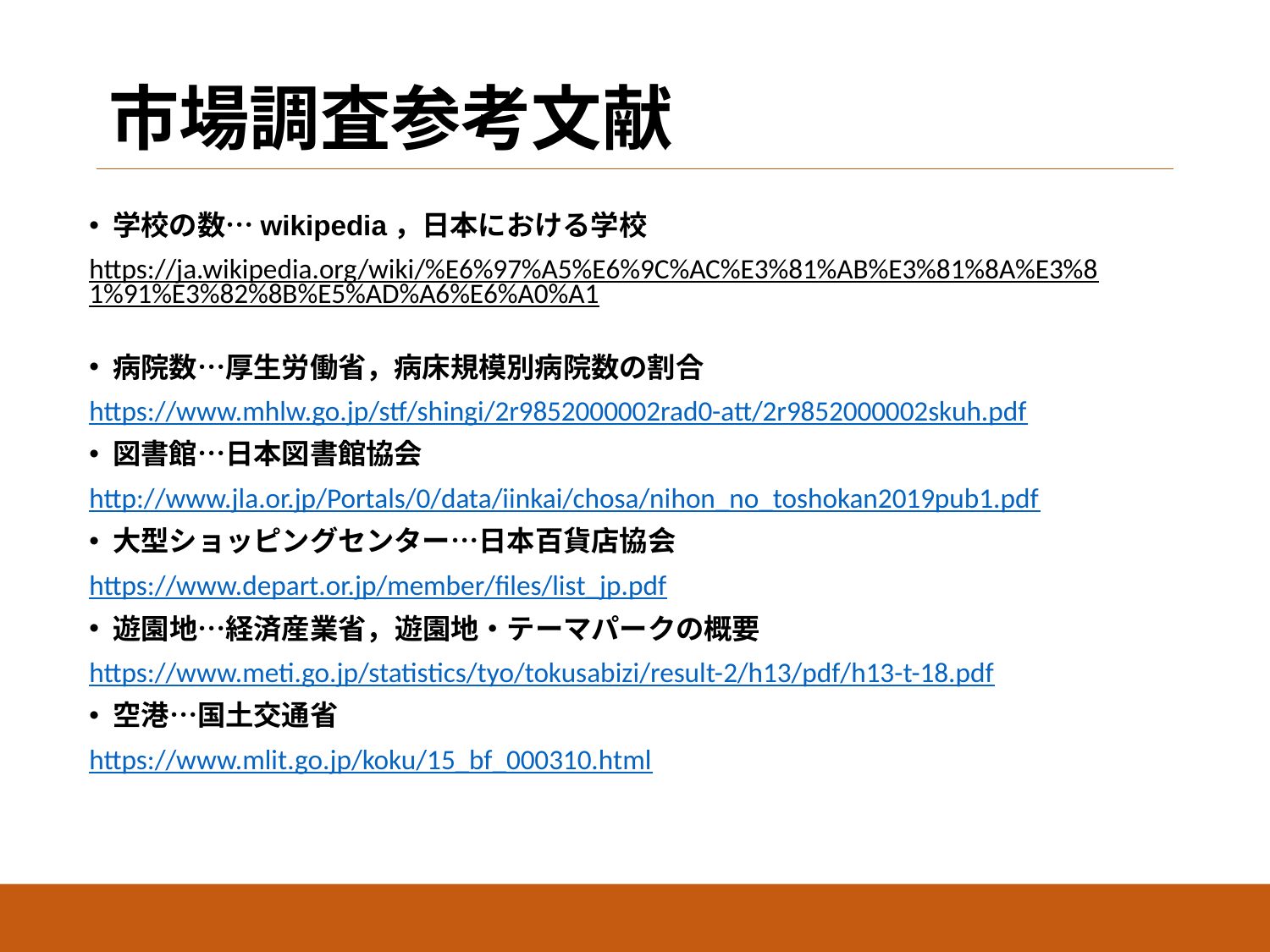

市場調査参考文献
学校の数…wikipedia，日本における学校
https://ja.wikipedia.org/wiki/%E6%97%A5%E6%9C%AC%E3%81%AB%E3%81%8A%E3%81%91%E3%82%8B%E5%AD%A6%E6%A0%A1
病院数…厚生労働省，病床規模別病院数の割合
https://www.mhlw.go.jp/stf/shingi/2r9852000002rad0-att/2r9852000002skuh.pdf
図書館…日本図書館協会
http://www.jla.or.jp/Portals/0/data/iinkai/chosa/nihon_no_toshokan2019pub1.pdf
大型ショッピングセンター…日本百貨店協会
https://www.depart.or.jp/member/files/list_jp.pdf
遊園地…経済産業省，遊園地・テーマパークの概要
https://www.meti.go.jp/statistics/tyo/tokusabizi/result-2/h13/pdf/h13-t-18.pdf
空港…国土交通省
https://www.mlit.go.jp/koku/15_bf_000310.html